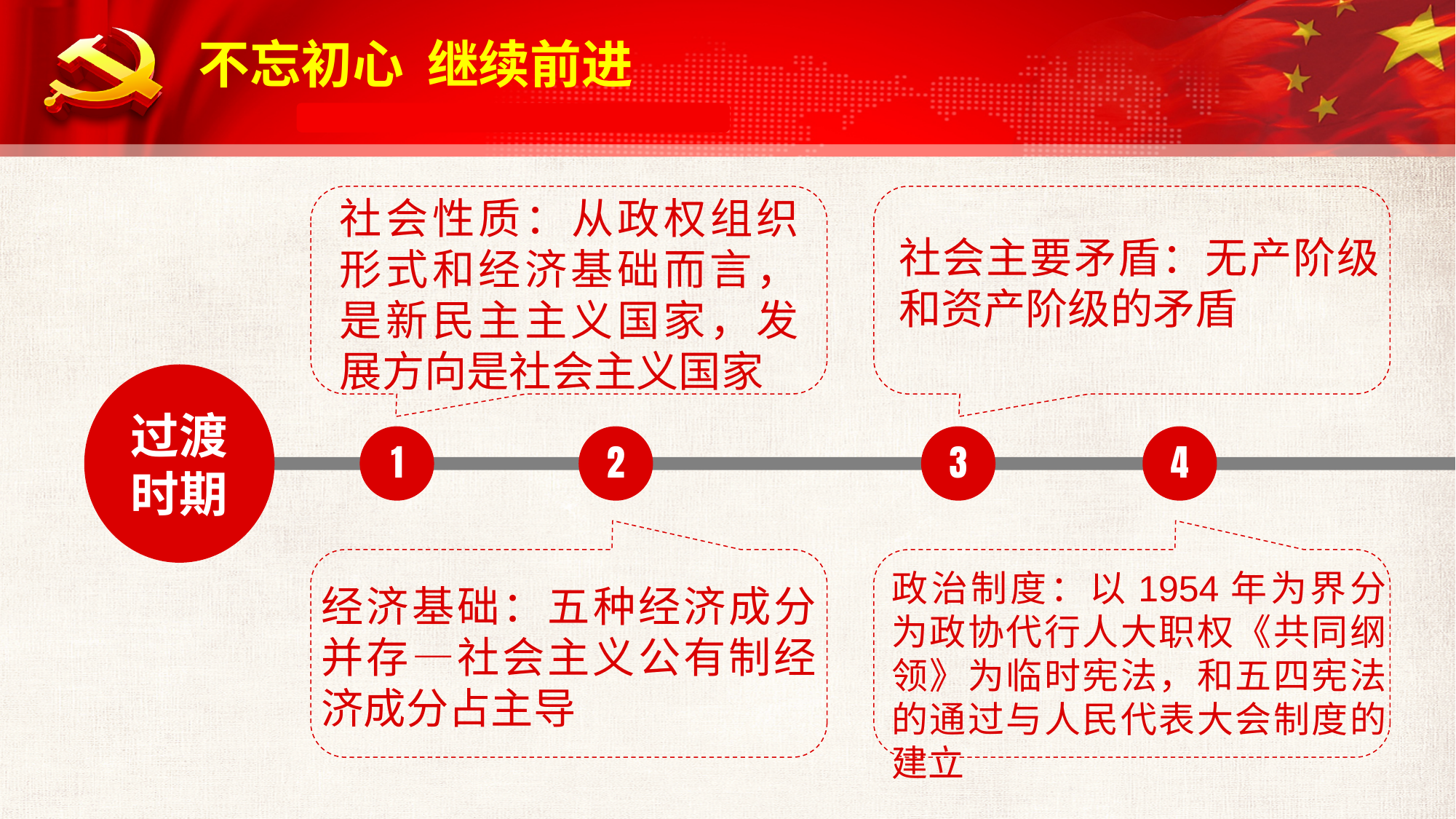

社会性质：从政权组织形式和经济基础而言，是新民主主义国家，发展方向是社会主义国家
社会主要矛盾：无产阶级和资产阶级的矛盾
过渡时期
1
2
3
4

政治制度：以1954年为界分为政协代行人大职权《共同纲领》为临时宪法，和五四宪法的通过与人民代表大会制度的建立
经济基础：五种经济成分并存—社会主义公有制经济成分占主导